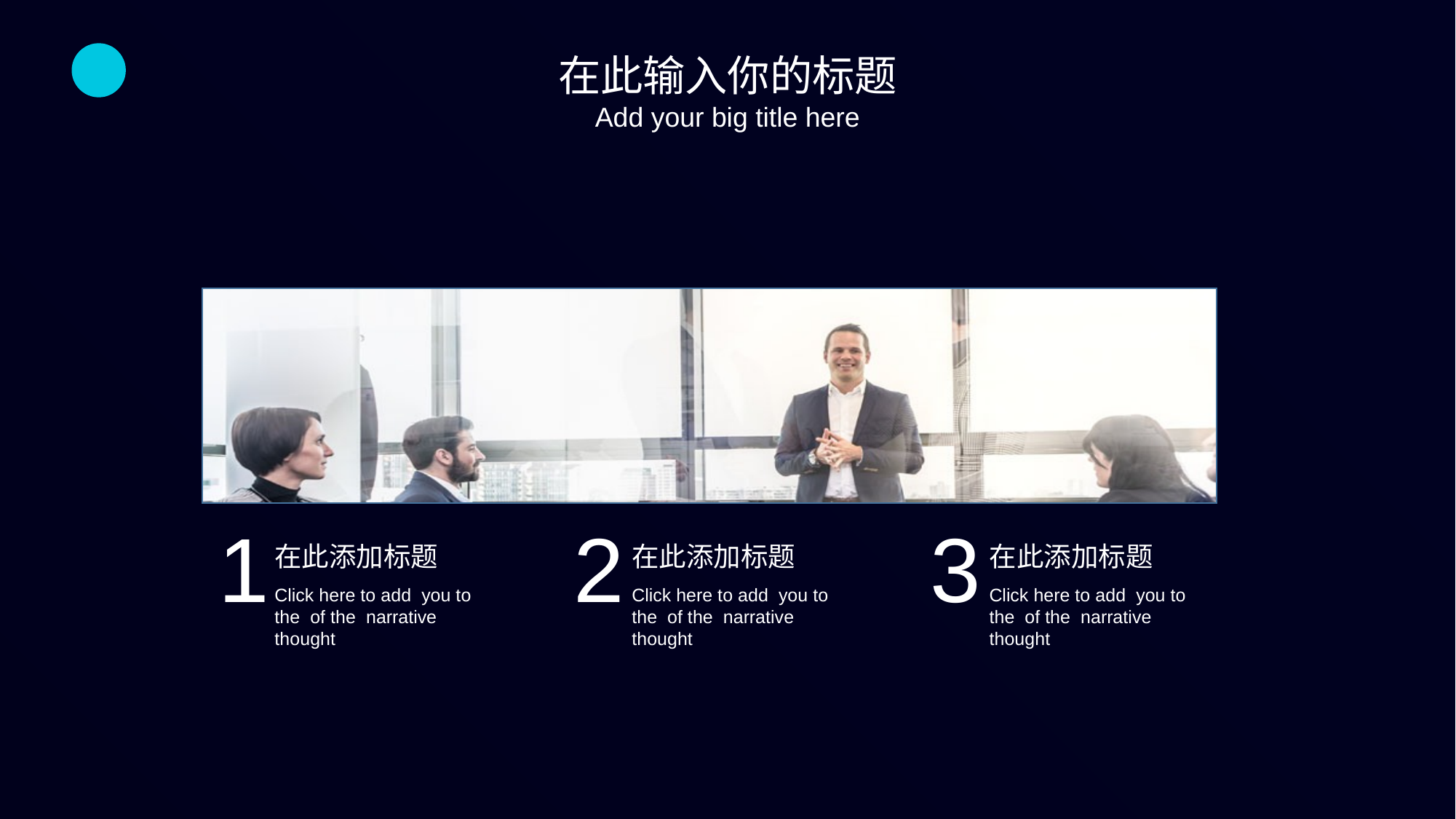

在此输入你的标题
Add your big title here

1
2
3
在此添加标题
在此添加标题
在此添加标题
Click here to add  you to the  of the  narrative thought

Click here to add  you to the  of the  narrative thought

Click here to add  you to the  of the  narrative thought